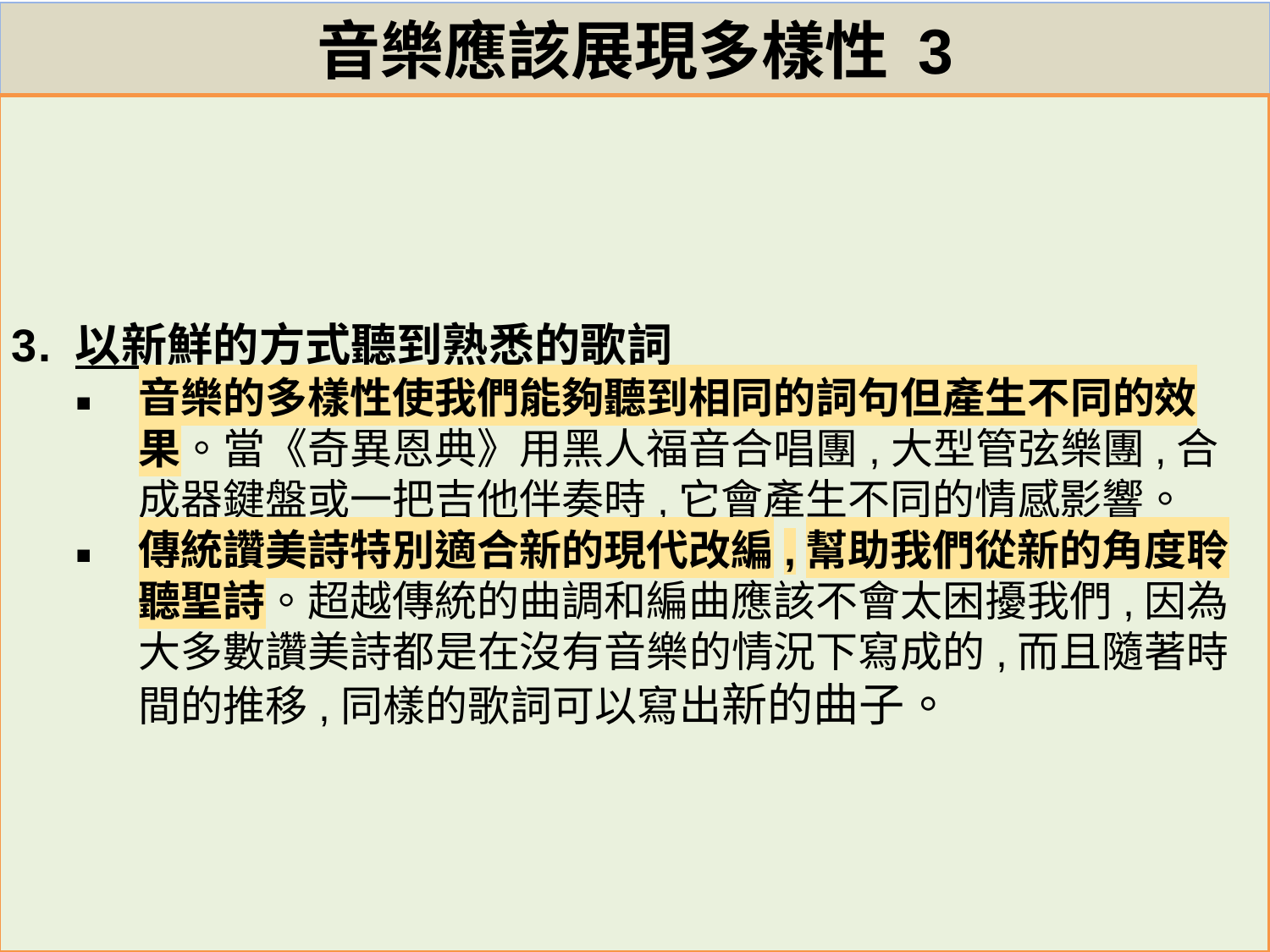

# 音樂應該展現多樣性 3
以新鮮的方式聽到熟悉的歌詞
音樂的多樣性使我們能夠聽到相同的詞句但產生不同的效果。當《奇異恩典》用黑人福音合唱團,大型管弦樂團,合成器鍵盤或一把吉他伴奏時,它會產生不同的情感影響。
傳統讚美詩特別適合新的現代改編,幫助我們從新的角度聆聽聖詩。超越傳統的曲調和編曲應該不會太困擾我們,因為大多數讚美詩都是在沒有音樂的情況下寫成的,而且隨著時間的推移,同樣的歌詞可以寫出新的曲子。